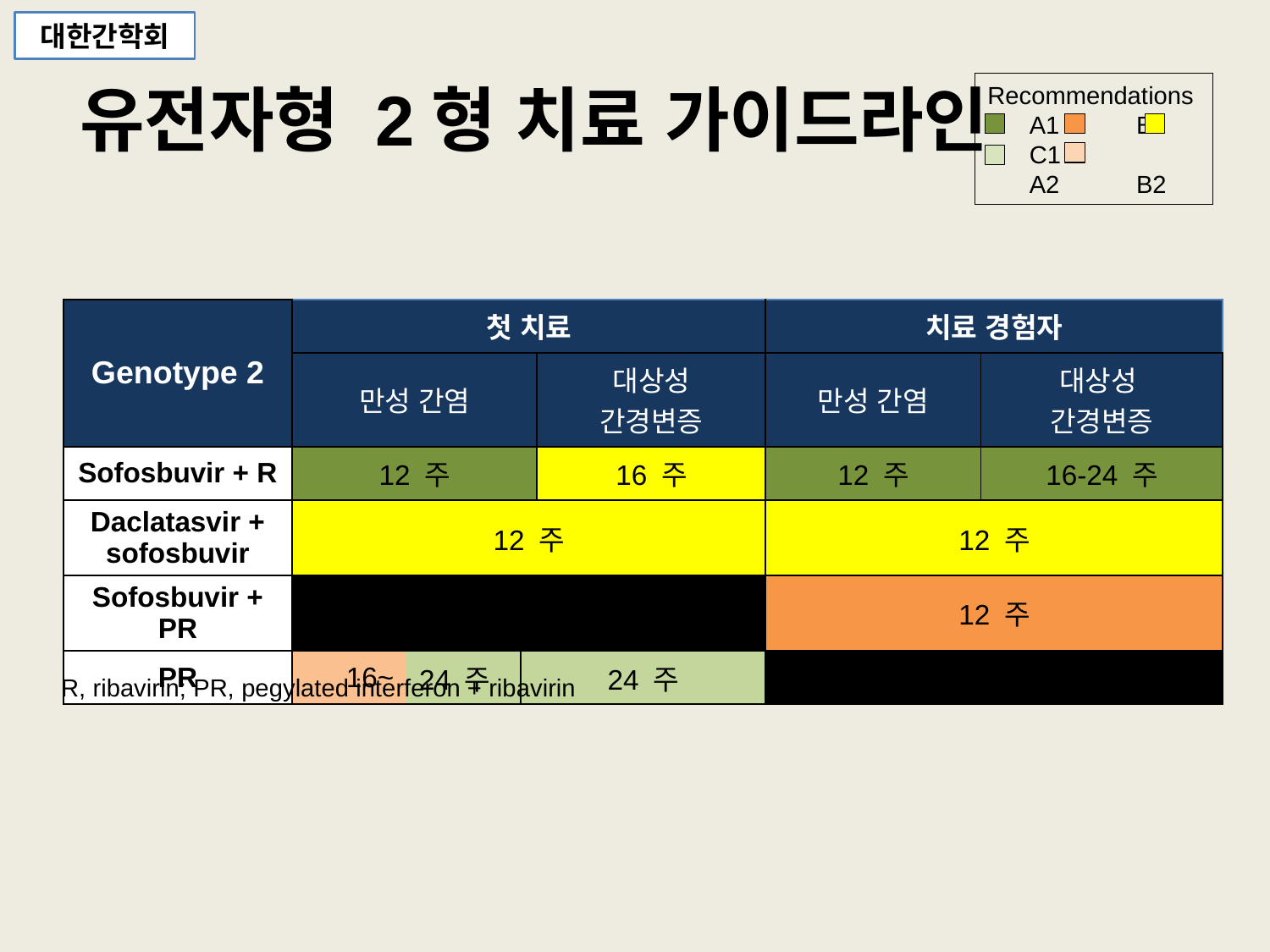

대한간학회
# 유전자형 2형 치료 가이드라인
Recommendations
      A1           B1           C1
      A2           B2

| Genotype 2 | 첫 치료 |  |  |  | 치료 경험자 |  |
| --- | --- | --- | --- | --- | --- | --- |
|  | 만성 간염 |  |  | 대상성 간경변증 | 만성 간염 | 대상성 간경변증 |
| Sofosbuvir + R | 12 주 |  |  | 16 주 | 12 주 | 16-24 주 |
| Daclatasvir + sofosbuvir | 12 주 |  |  |  | 12 주 |  |
| Sofosbuvir + PR |  |  |  |  | 12 주 |  |
| PR | 16~ | 24 주 | 24 주 |  |  |  |
R, ribavirin; PR, pegylated interferon + ribavirin